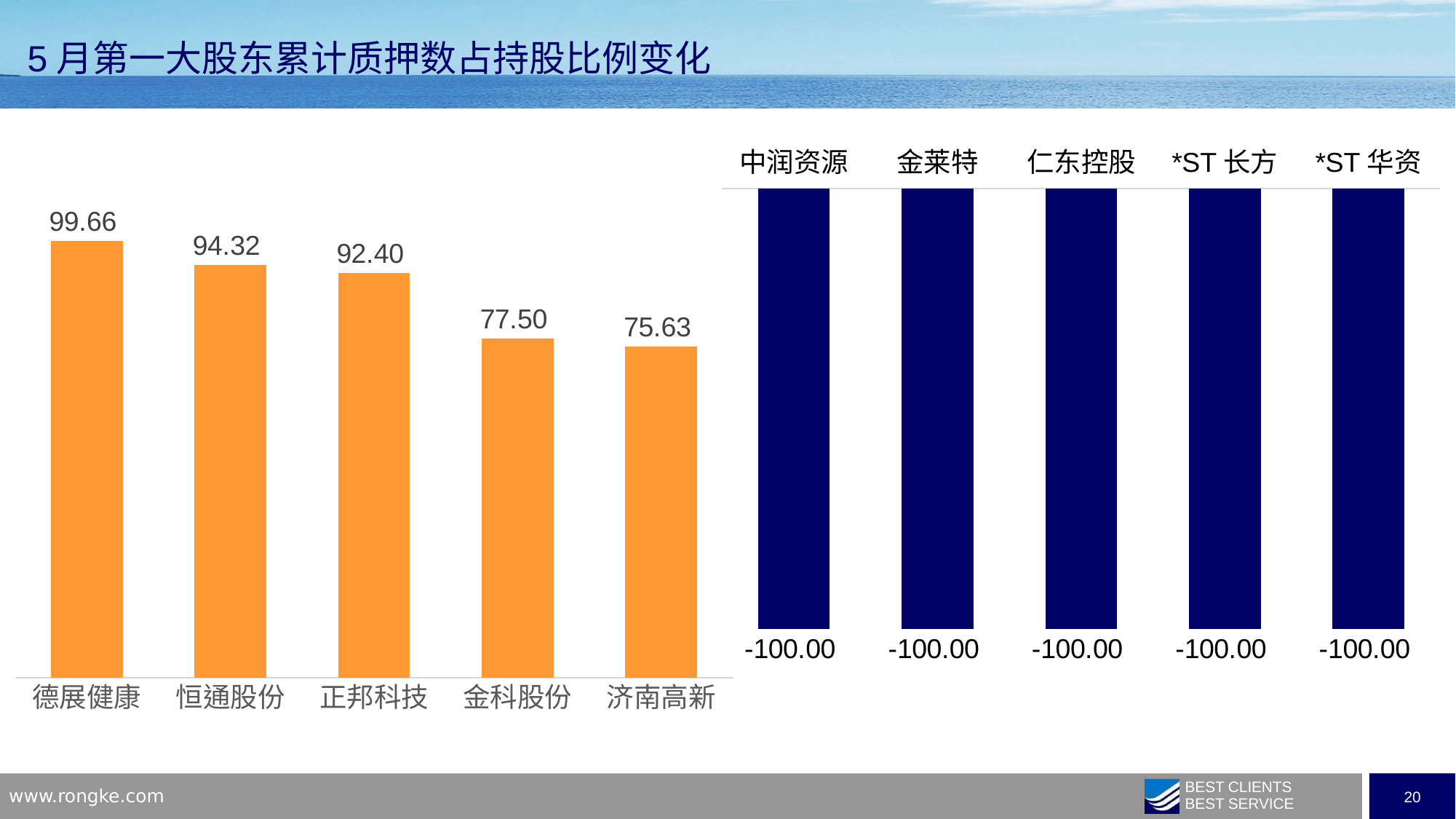

5月第一大股东累计质押数占持股比例变化

### Chart

| Category | 系列 1 |
|---|---|
| 中润资源 | -100.0 |
| 金莱特 | -100.0 |
| 仁东控股 | -100.0 |
| *ST长方 | -100.0 |
| *ST华资 | -100.0 |

### Chart

| Category | 系列 1 |
|---|---|
| 德展健康 | 99.6554 |
| 恒通股份 | 94.3175 |
| 正邦科技 | 92.4018 |
| 金科股份 | 77.4991 |
| 济南高新 | 75.6275 |